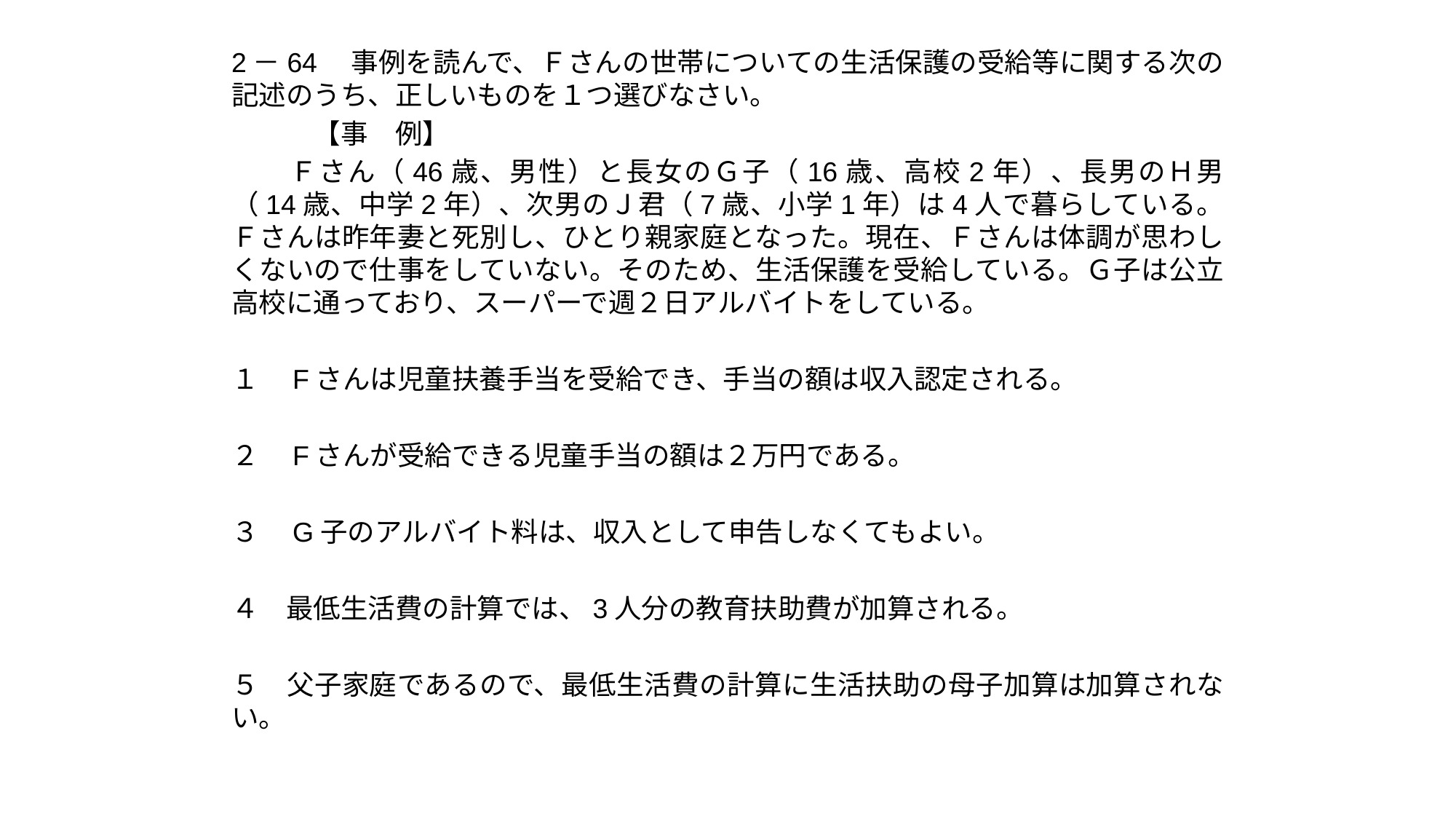

2－64　事例を読んで、Ｆさんの世帯についての生活保護の受給等に関する次の記述のうち、正しいものを１つ選びなさい。
　　　【事　例】
　　Ｆさん（46歳、男性）と長女のＧ子（16歳、高校2年）、長男のＨ男（14歳、中学2年）、次男のＪ君（7歳、小学1年）は4人で暮らしている。Ｆさんは昨年妻と死別し、ひとり親家庭となった。現在、Ｆさんは体調が思わしくないので仕事をしていない。そのため、生活保護を受給している。Ｇ子は公立高校に通っており、スーパーで週２日アルバイトをしている。

１　Fさんは児童扶養手当を受給でき、手当の額は収入認定される。

２　Fさんが受給できる児童手当の額は２万円である。

３　G子のアルバイト料は、収入として申告しなくてもよい。

４　最低生活費の計算では、3人分の教育扶助費が加算される。

５　父子家庭であるので、最低生活費の計算に生活扶助の母子加算は加算されない。